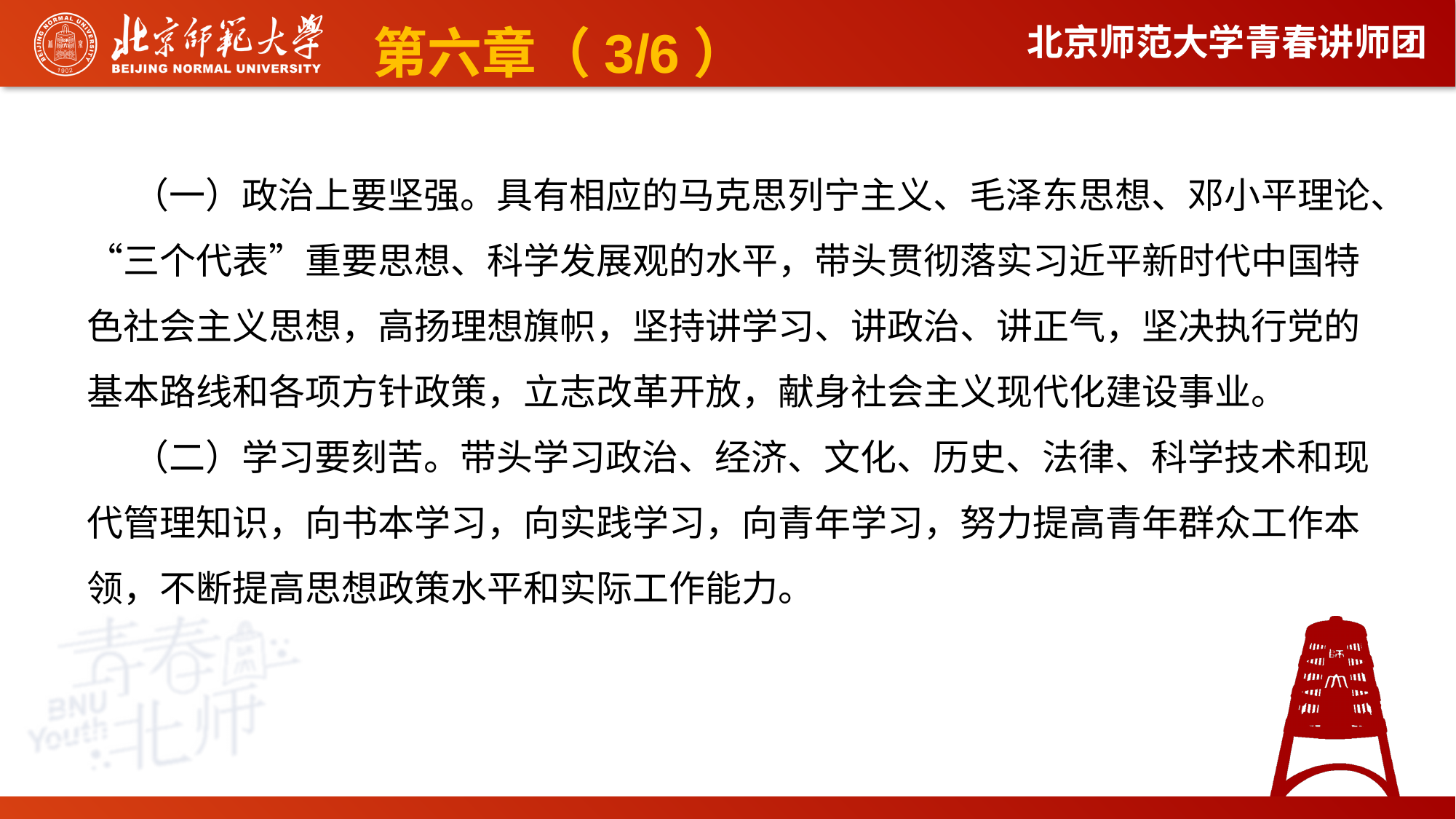

第六章（3/6）

（一）政治上要坚强。具有相应的马克思列宁主义、毛泽东思想、邓小平理论、“三个代表”重要思想、科学发展观的水平，带头贯彻落实习近平新时代中国特色社会主义思想，高扬理想旗帜，坚持讲学习、讲政治、讲正气，坚决执行党的基本路线和各项方针政策，立志改革开放，献身社会主义现代化建设事业。
（二）学习要刻苦。带头学习政治、经济、文化、历史、法律、科学技术和现代管理知识，向书本学习，向实践学习，向青年学习，努力提高青年群众工作本领，不断提高思想政策水平和实际工作能力。